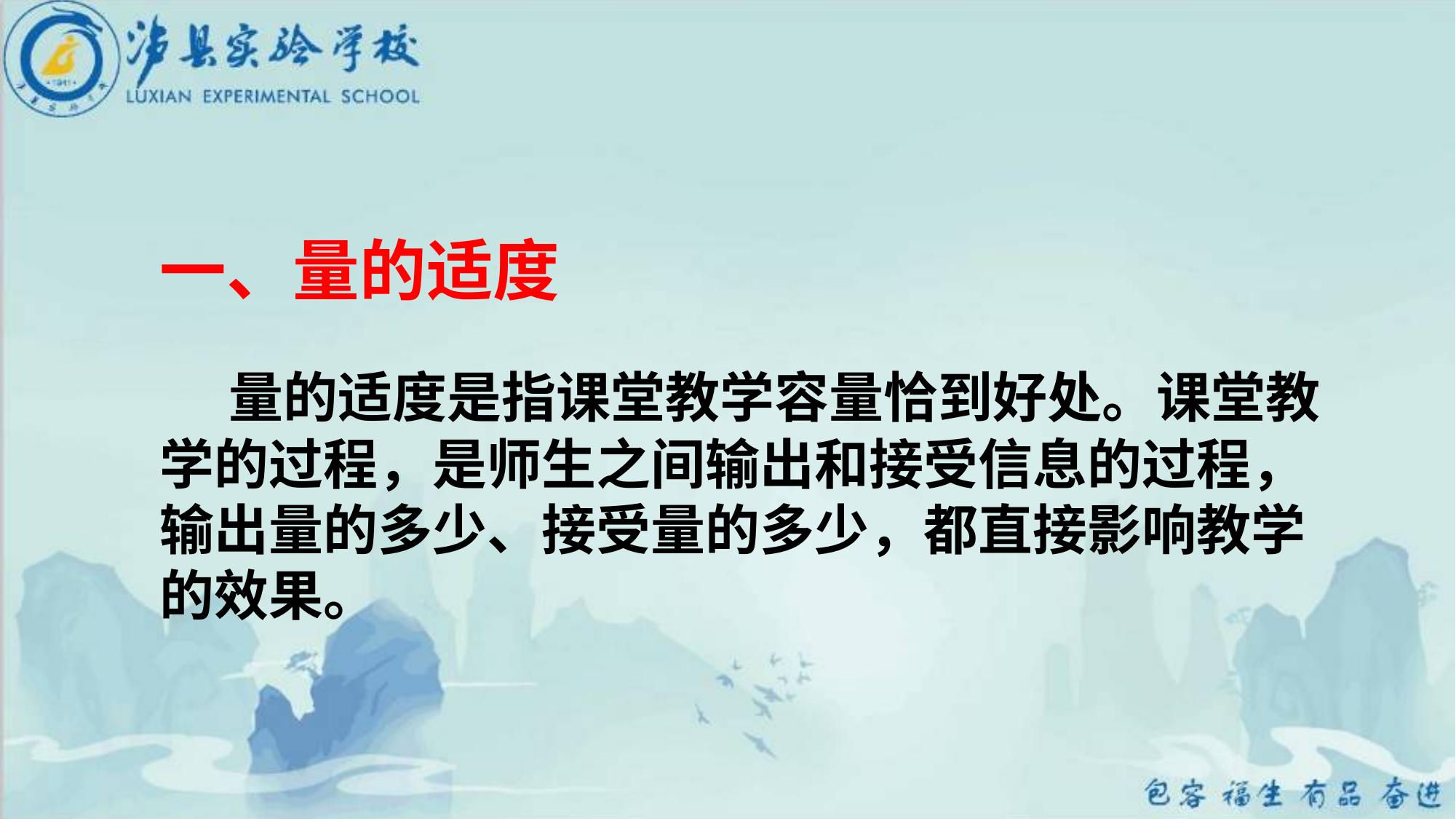

一、量的适度
    量的适度是指课堂教学容量恰到好处。课堂教学的过程，是师生之间输出和接受信息的过程，输出量的多少、接受量的多少，都直接影响教学的效果。